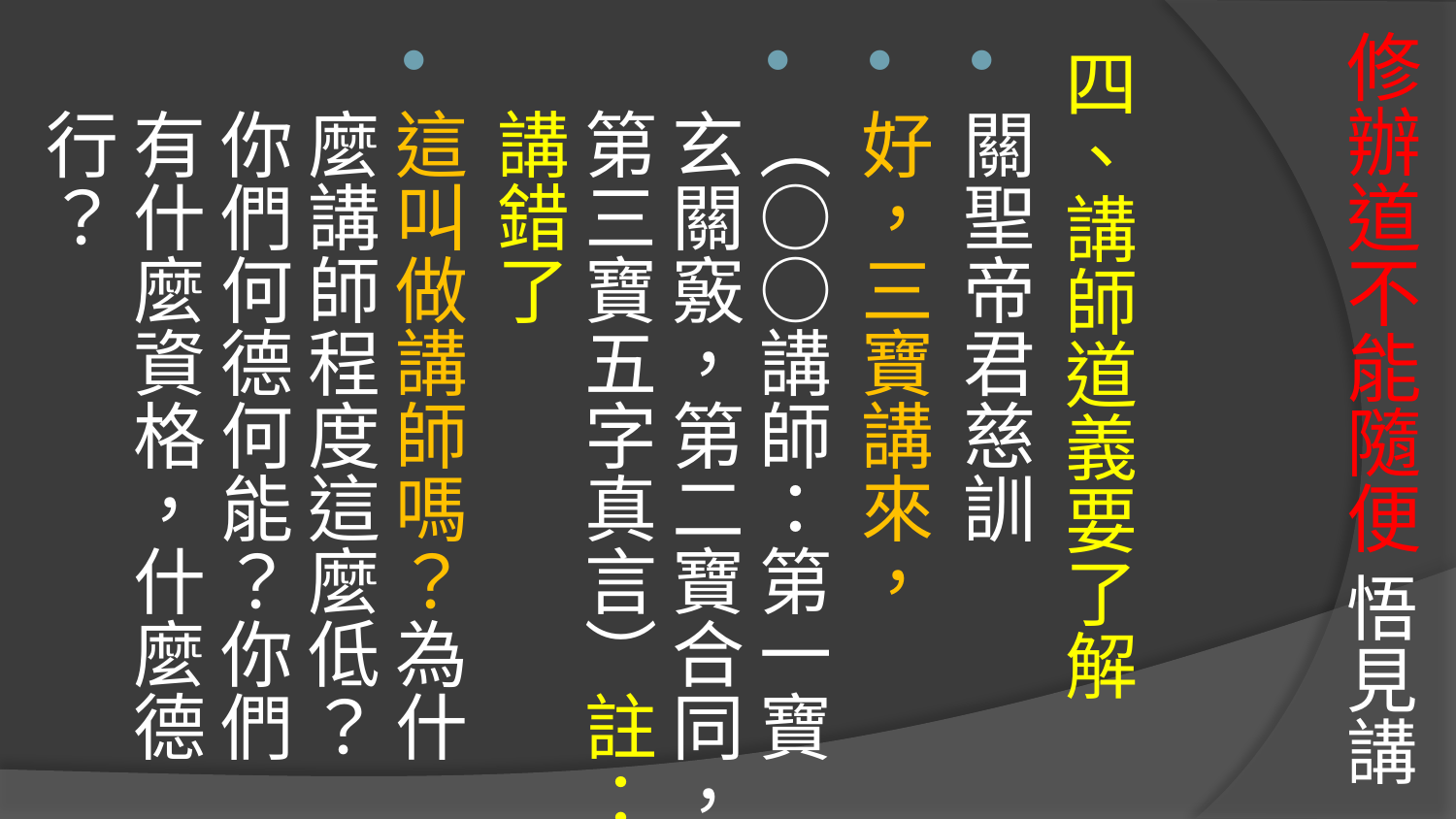

# 修辦道不能隨便 悟見講
四、講師道義要了解
關聖帝君慈訓
好，三寶講來，
（○○講師：第一寶玄關竅，第二寶合同，第三寶五字真言）註：講錯了
這叫做講師嗎？為什麼講師程度這麼低？你們何德何能？你們有什麼資格，什麼德行？